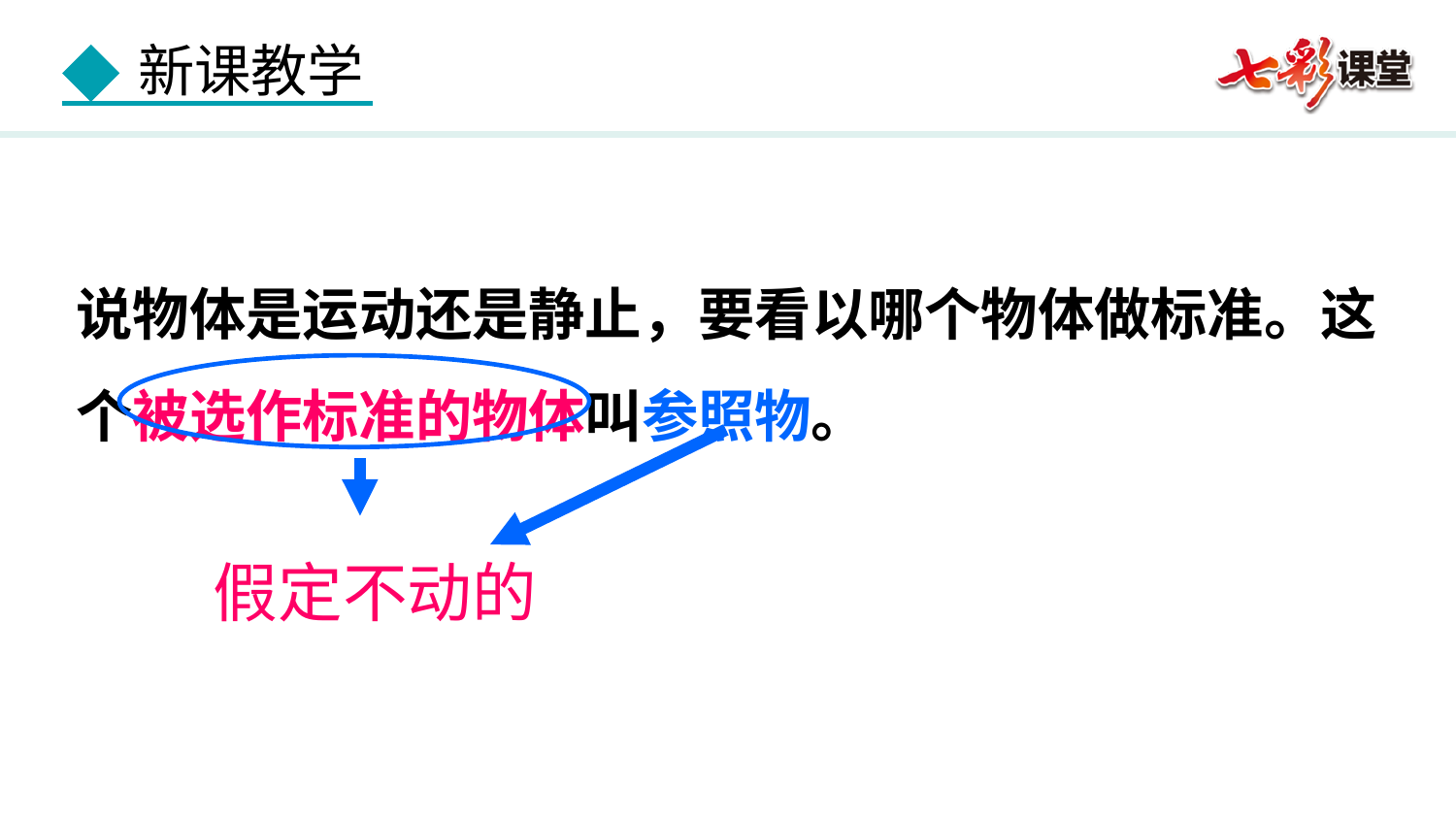

说物体是运动还是静止，要看以哪个物体做标准。这个被选作标准的物体叫参照物。

假定不动的